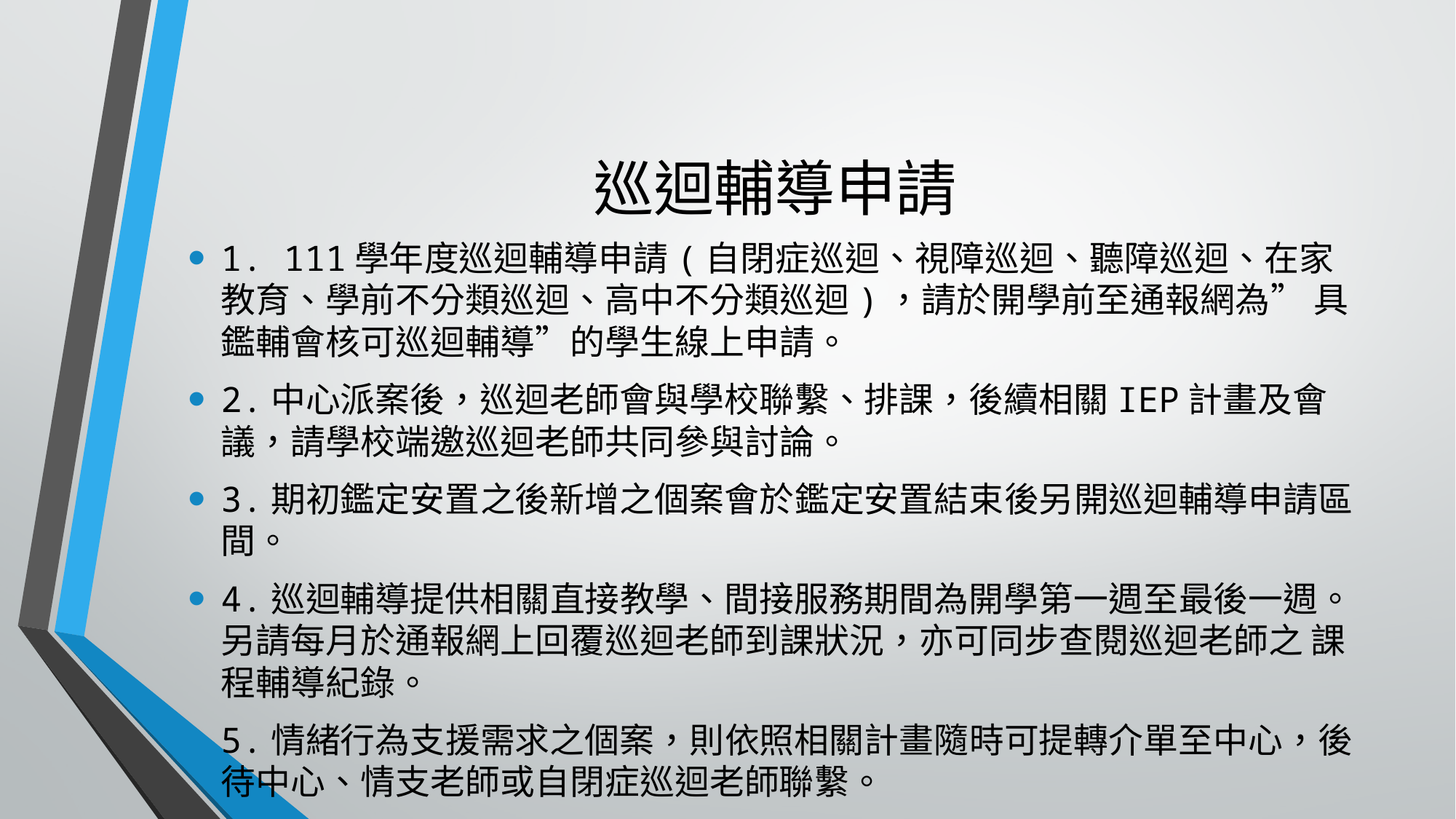

# 巡迴輔導申請
1. 111學年度巡迴輔導申請(自閉症巡迴、視障巡迴、聽障巡迴、在家教育、學前不分類巡迴、高中不分類巡迴)，請於開學前至通報網為” 具鑑輔會核可巡迴輔導”的學生線上申請。
2.中心派案後，巡迴老師會與學校聯繫、排課，後續相關IEP計畫及會議，請學校端邀巡迴老師共同參與討論。
3.期初鑑定安置之後新增之個案會於鑑定安置結束後另開巡迴輔導申請區間。
4.巡迴輔導提供相關直接教學、間接服務期間為開學第一週至最後一週。另請每月於通報網上回覆巡迴老師到課狀況，亦可同步查閱巡迴老師之 課程輔導紀錄。
5.情緒行為支援需求之個案，則依照相關計畫隨時可提轉介單至中心，後待中心、情支老師或自閉症巡迴老師聯繫。